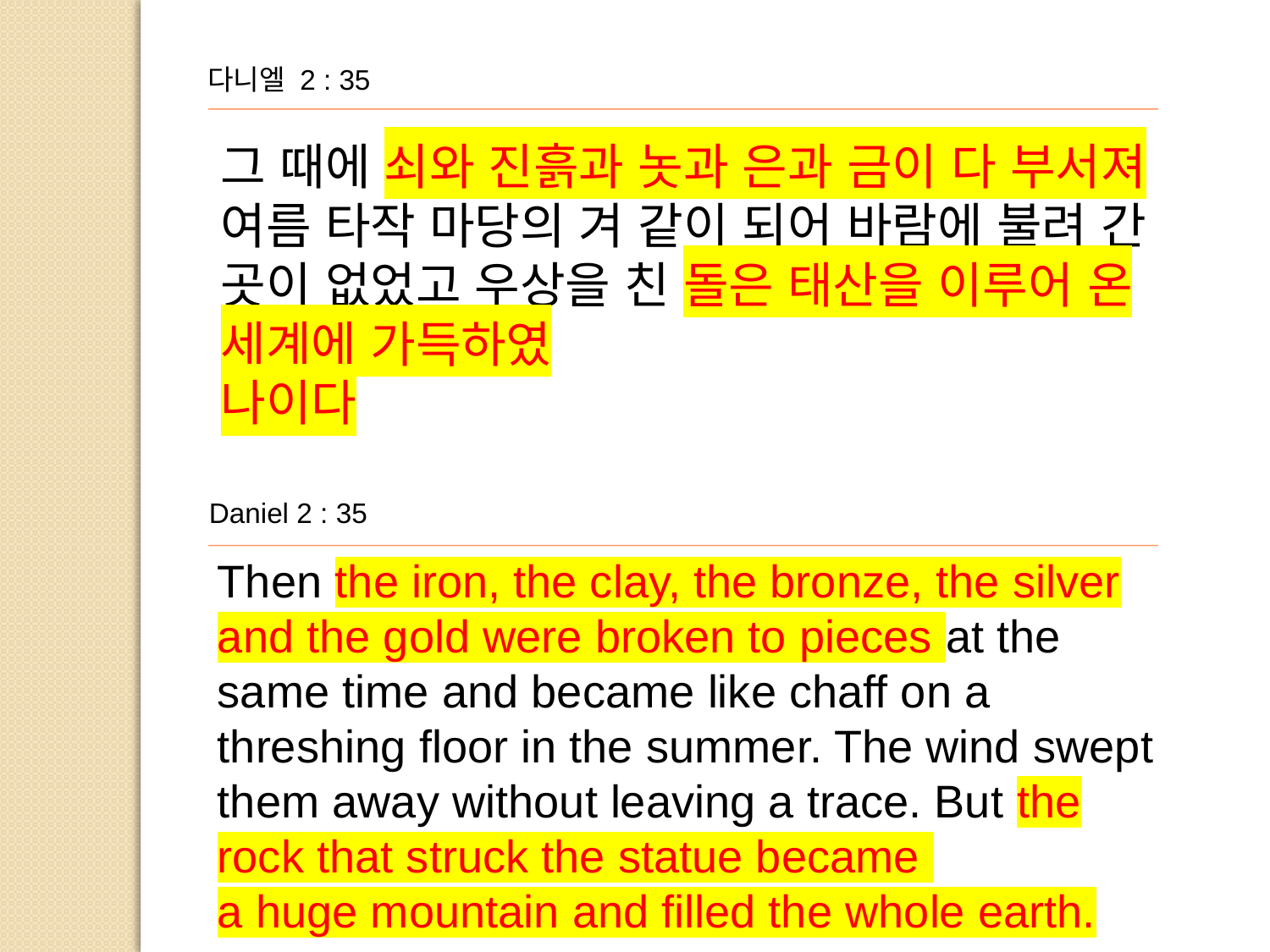

다니엘 2 : 35

그 때에 쇠와 진흙과 놋과 은과 금이 다 부서져 여름 타작 마당의 겨 같이 되어 바람에 불려 간 곳이 없었고 우상을 친 돌은 태산을 이루어 온 세계에 가득하였
나이다
Daniel 2 : 35

Then the iron, the clay, the bronze, the silver and the gold were broken to pieces at the same time and became like chaff on a threshing floor in the summer. The wind swept them away without leaving a trace. But the rock that struck the statue became
a huge mountain and filled the whole earth.